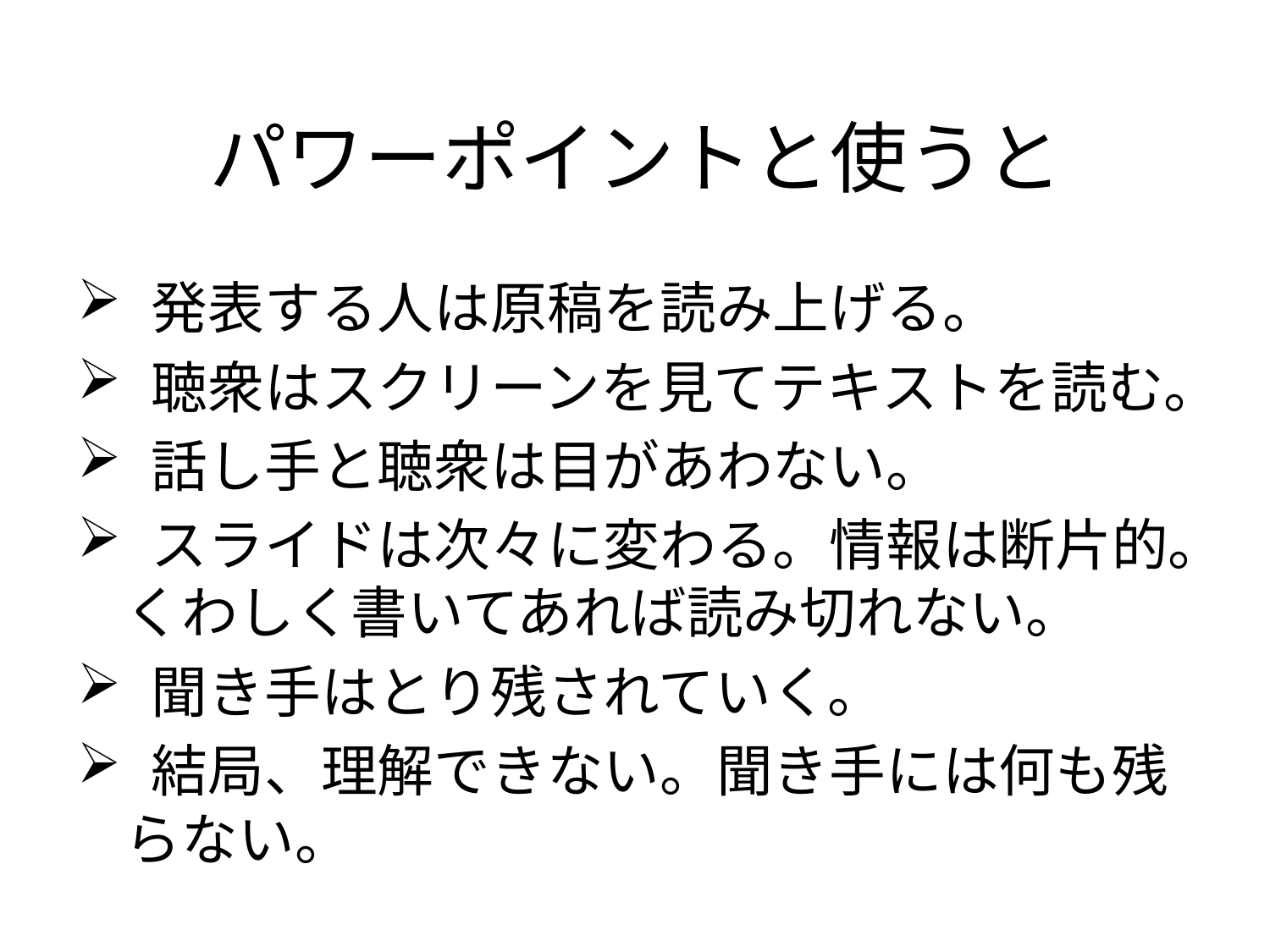

# パワーポイントと使うと
 発表する人は原稿を読み上げる。
 聴衆はスクリーンを見てテキストを読む。
 話し手と聴衆は目があわない。
 スライドは次々に変わる。情報は断片的。くわしく書いてあれば読み切れない。
 聞き手はとり残されていく。
 結局、理解できない。聞き手には何も残らない。